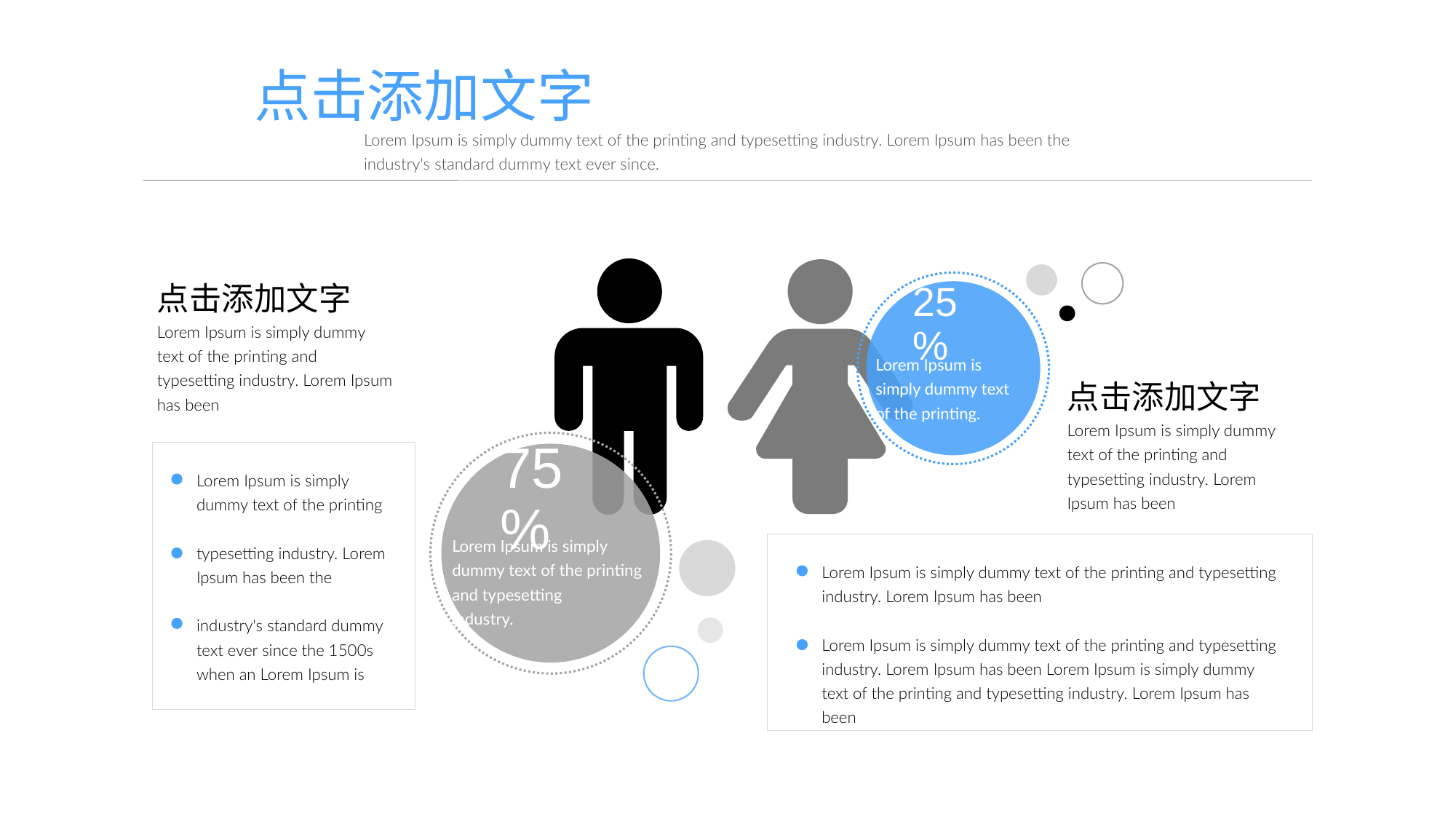

点击添加文字
Lorem Ipsum is simply dummy text of the printing and typesetting industry. Lorem Ipsum has been the industry's standard dummy text ever since.

25%
Lorem Ipsum is
simply dummy text
of the printing.
点击添加文字
Lorem Ipsum is simply dummy text of the printing and typesetting industry. Lorem Ipsum has been

点击添加文字
Lorem Ipsum is simply dummy text of the printing and typesetting industry. Lorem Ipsum has been

75%
Lorem Ipsum is simply dummy text of the printing and typesetting
industry.

Lorem Ipsum is simply dummy text of the printing

typesetting industry. Lorem Ipsum has been the

industry's standard dummy text ever since the 1500s when an Lorem Ipsum is

Lorem Ipsum is simply dummy text of the printing and typesetting industry. Lorem Ipsum has been

Lorem Ipsum is simply dummy text of the printing and typesetting industry. Lorem Ipsum has been Lorem Ipsum is simply dummy text of the printing and typesetting industry. Lorem Ipsum has been